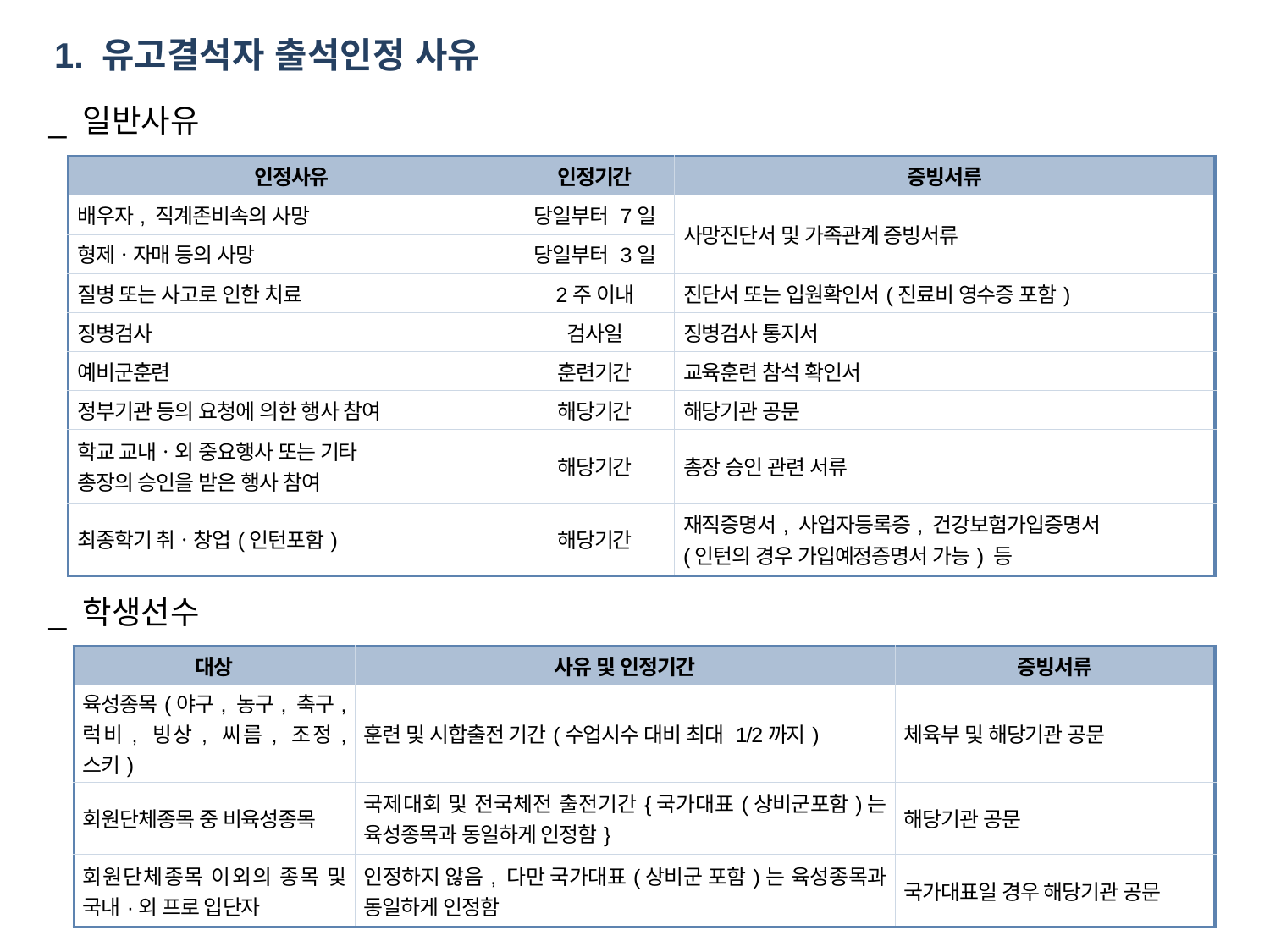

1. 유고결석자 출석인정 사유
_ 일반사유
| 인정사유 | 인정기간 | 증빙서류 |
| --- | --- | --- |
| 배우자, 직계존비속의 사망 | 당일부터 7일 | 사망진단서 및 가족관계 증빙서류 |
| 형제ㆍ자매 등의 사망 | 당일부터 3일 |  |
| 질병 또는 사고로 인한 치료 | 2주 이내 | 진단서 또는 입원확인서(진료비 영수증 포함) |
| 징병검사 | 검사일 | 징병검사 통지서 |
| 예비군훈련 | 훈련기간 | 교육훈련 참석 확인서 |
| 정부기관 등의 요청에 의한 행사 참여 | 해당기간 | 해당기관 공문 |
| 학교 교내ㆍ외 중요행사 또는 기타 총장의 승인을 받은 행사 참여 | 해당기간 | 총장 승인 관련 서류 |
| 최종학기 취ㆍ창업(인턴포함) | 해당기간 | 재직증명서, 사업자등록증, 건강보험가입증명서 (인턴의 경우 가입예정증명서 가능) 등 |
_ 학생선수
| 대상 | 사유 및 인정기간 | 증빙서류 |
| --- | --- | --- |
| 육성종목(야구, 농구, 축구, 럭비, 빙상, 씨름, 조정, 스키) | 훈련 및 시합출전 기간(수업시수 대비 최대 1/2까지) | 체육부 및 해당기관 공문 |
| 회원단체종목 중 비육성종목 | 국제대회 및 전국체전 출전기간{국가대표(상비군포함)는 육성종목과 동일하게 인정함} | 해당기관 공문 |
| 회원단체종목 이외의 종목 및 국내·외 프로 입단자 | 인정하지 않음, 다만 국가대표(상비군 포함)는 육성종목과 동일하게 인정함 | 국가대표일 경우 해당기관 공문 |